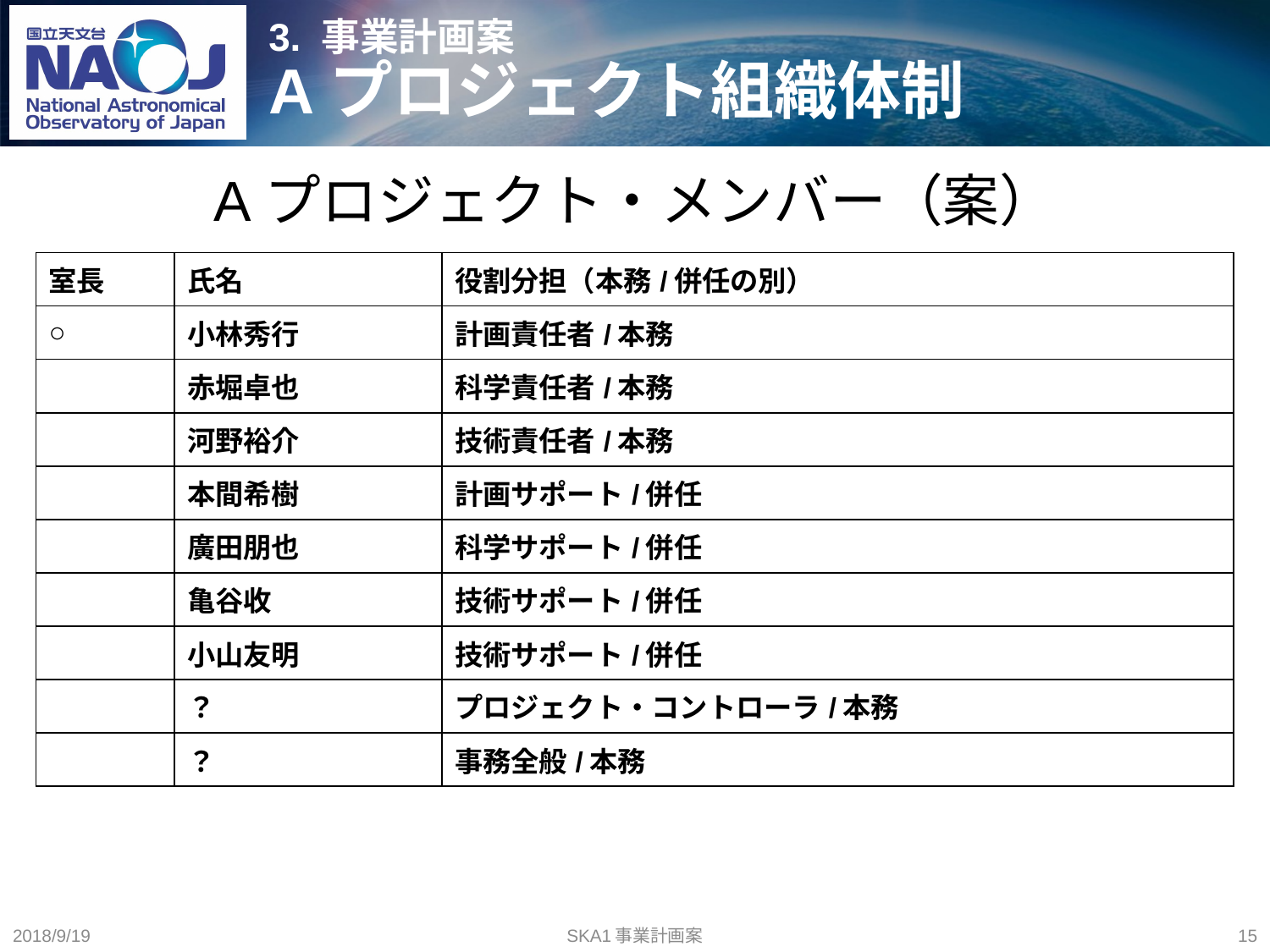

# 3. 事業計画案 Aプロジェクト組織体制
Aプロジェクト・メンバー（案）
| 室長 | 氏名 | 役割分担（本務/併任の別） |
| --- | --- | --- |
| ○ | 小林秀行 | 計画責任者/本務 |
|  | 赤堀卓也 | 科学責任者/本務 |
|  | 河野裕介 | 技術責任者/本務 |
|  | 本間希樹 | 計画サポート/併任 |
|  | 廣田朋也 | 科学サポート/併任 |
|  | 亀谷收 | 技術サポート/併任 |
|  | 小山友明 | 技術サポート/併任 |
|  | ？ | プロジェクト・コントローラ/本務 |
|  | ？ | 事務全般/本務 |
SKA1事業計画案
2018/9/19
15